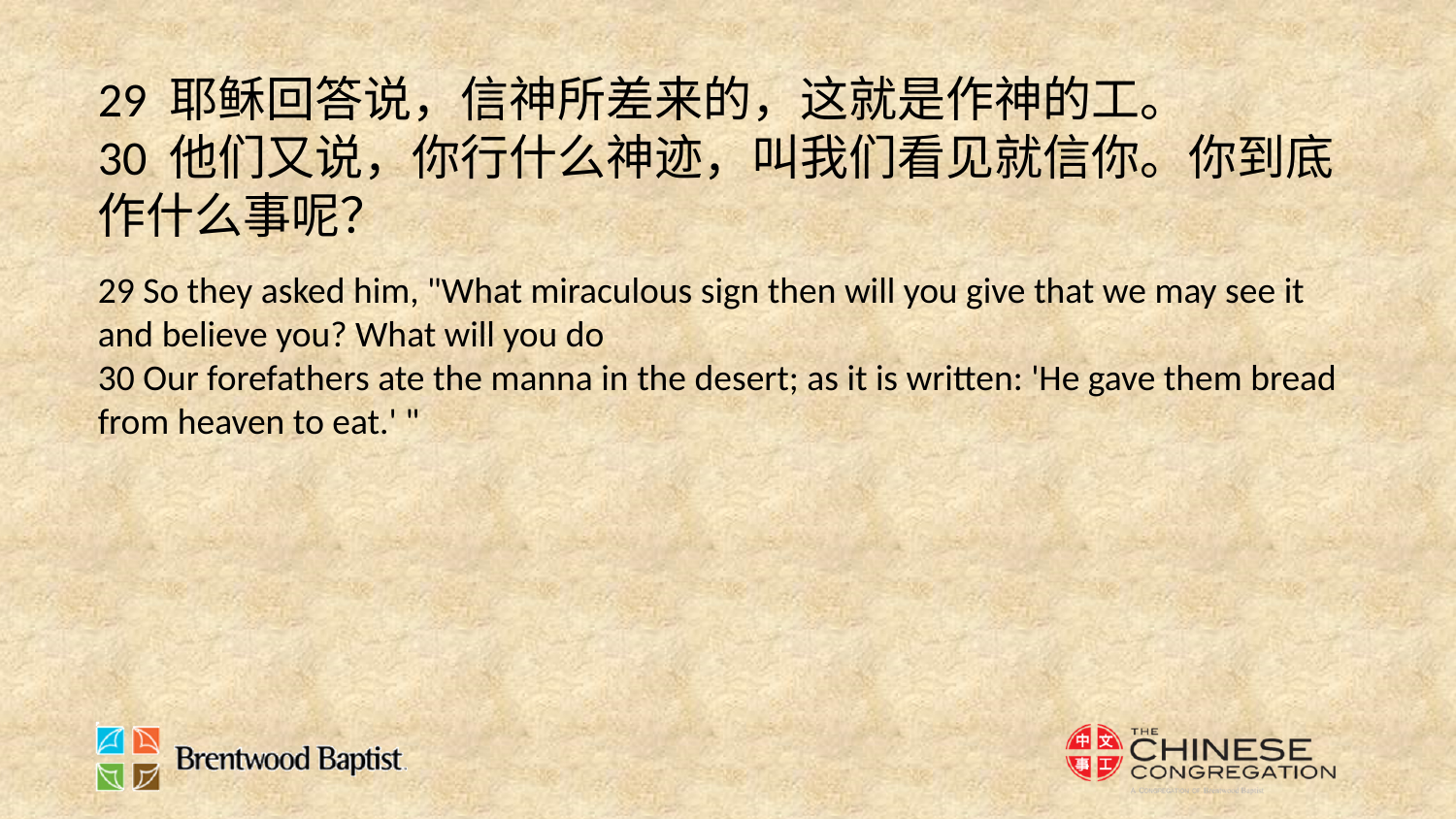

29 耶稣回答说，信神所差来的，这就是作神的工。
30 他们又说，你行什么神迹，叫我们看见就信你。你到底作什么事呢？

29 So they asked him, "What miraculous sign then will you give that we may see it and believe you? What will you do
30 Our forefathers ate the manna in the desert; as it is written: 'He gave them bread from heaven to eat.' "